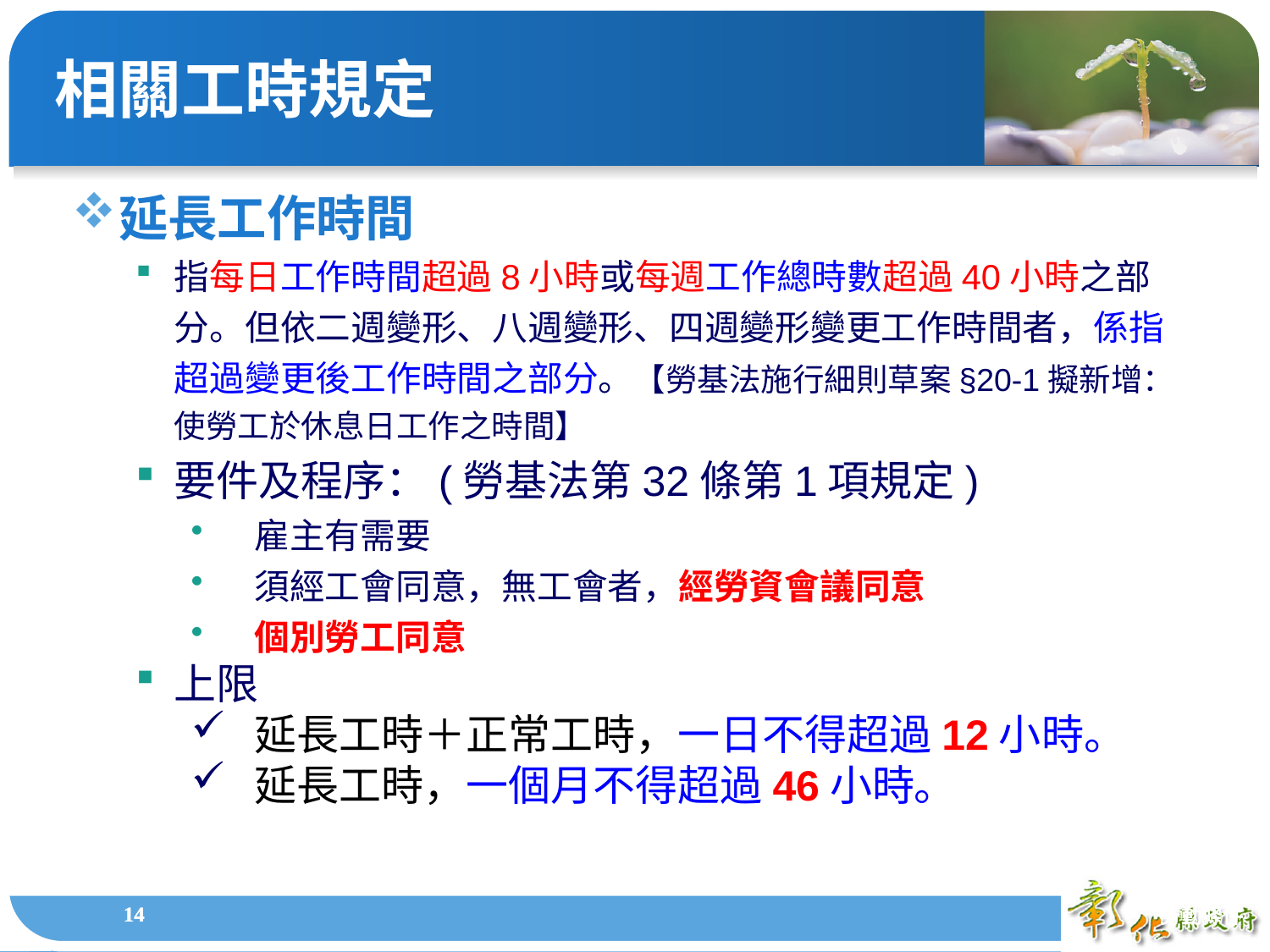

相關工時規定
延長工作時間
指每日工作時間超過8小時或每週工作總時數超過40小時之部分。但依二週變形、八週變形、四週變形變更工作時間者，係指超過變更後工作時間之部分。【勞基法施行細則草案§20-1擬新增：使勞工於休息日工作之時間】
要件及程序：(勞基法第32條第1項規定)
雇主有需要
須經工會同意，無工會者，經勞資會議同意
個別勞工同意
上限
延長工時＋正常工時，一日不得超過12小時。
延長工時，一個月不得超過46小時。

14
14
勞動條件